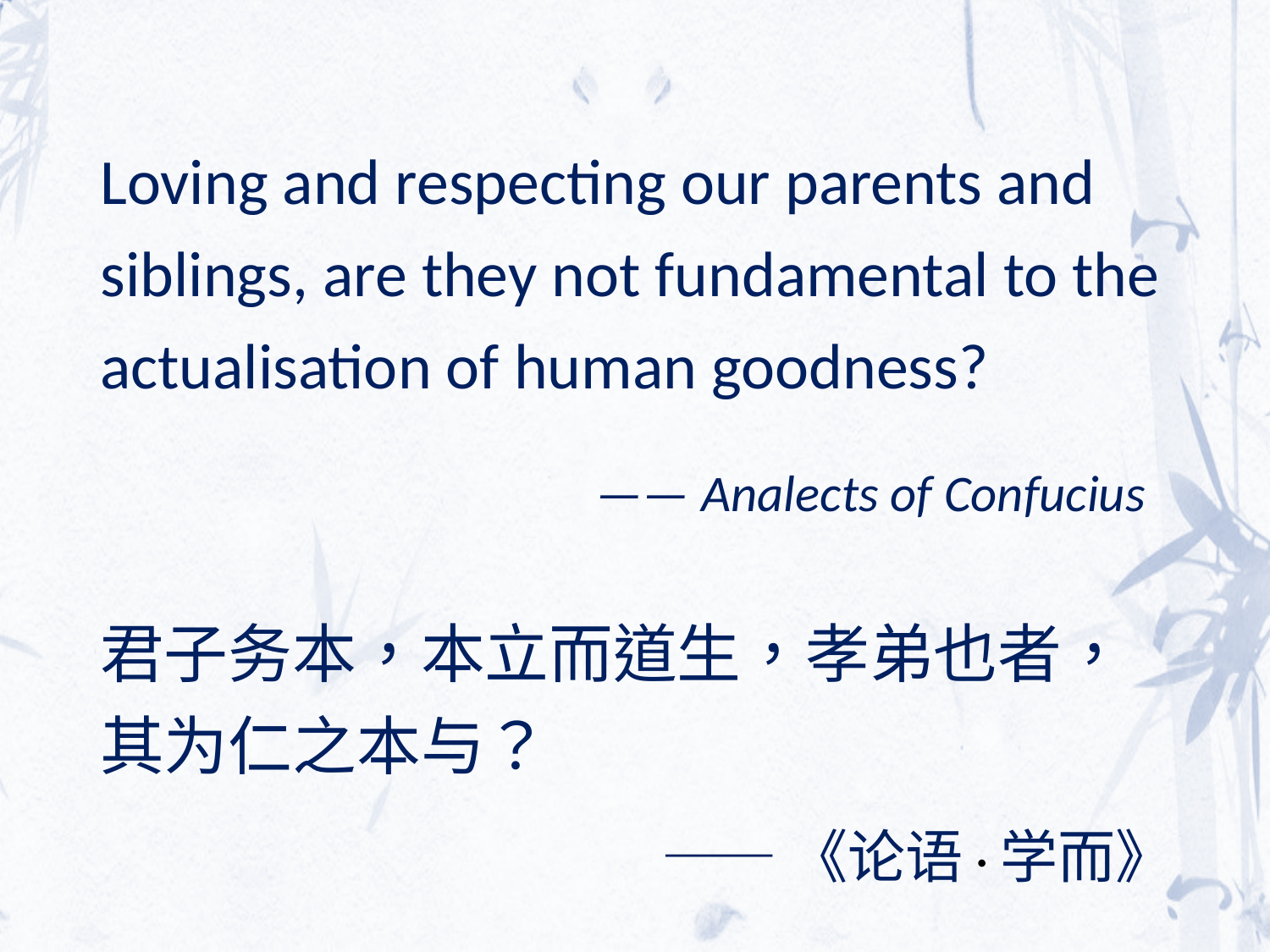

# Loving and respecting our parents and siblings, are they not fundamental to the actualisation of human goodness? —— Analects of Confucius 君子务本，本立而道生，孝弟也者，其为仁之本与？ —— 《论语·学而》